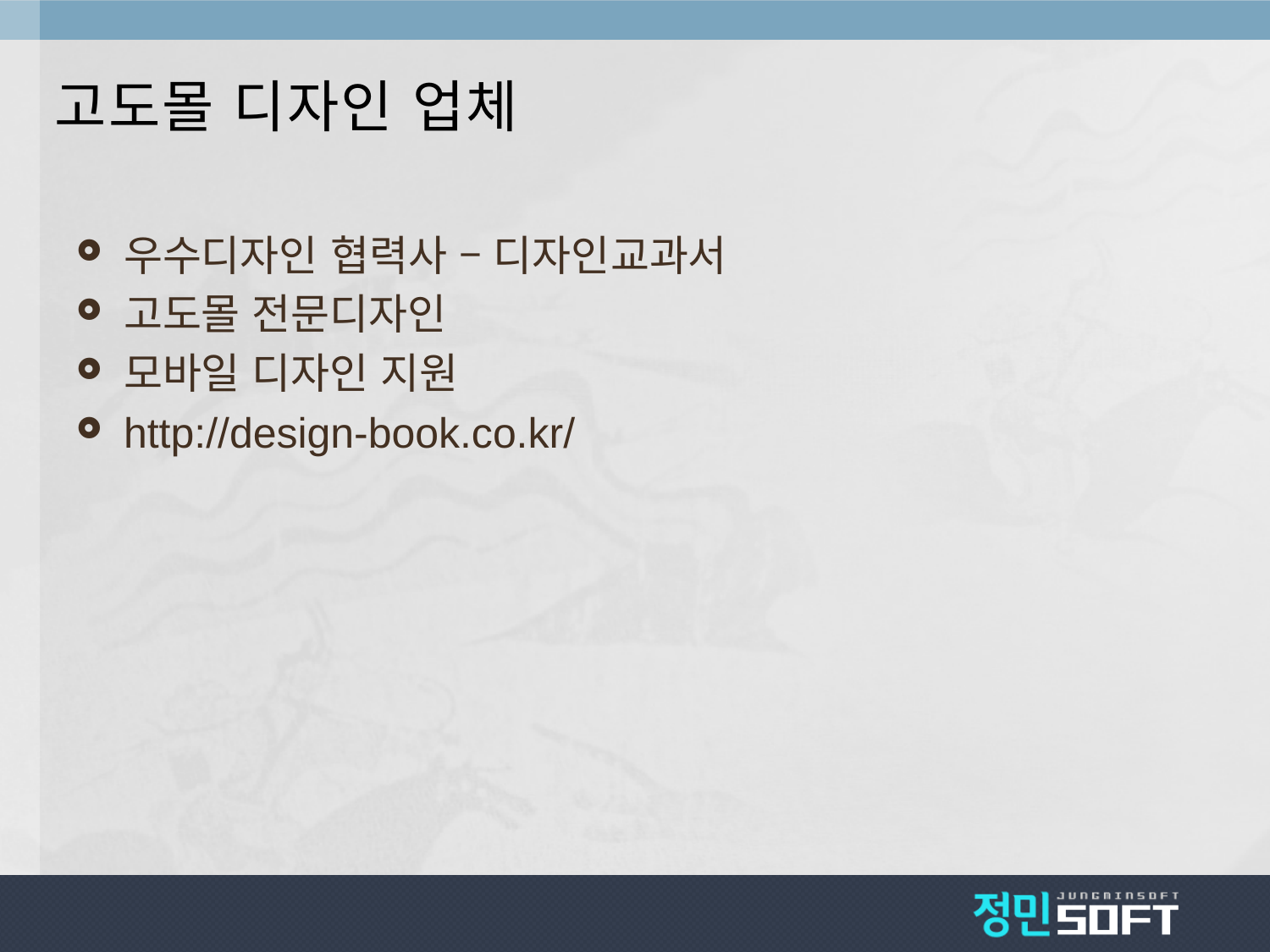

# 고도몰 디자인 업체
우수디자인 협력사 – 디자인교과서
고도몰 전문디자인
모바일 디자인 지원
http://design-book.co.kr/